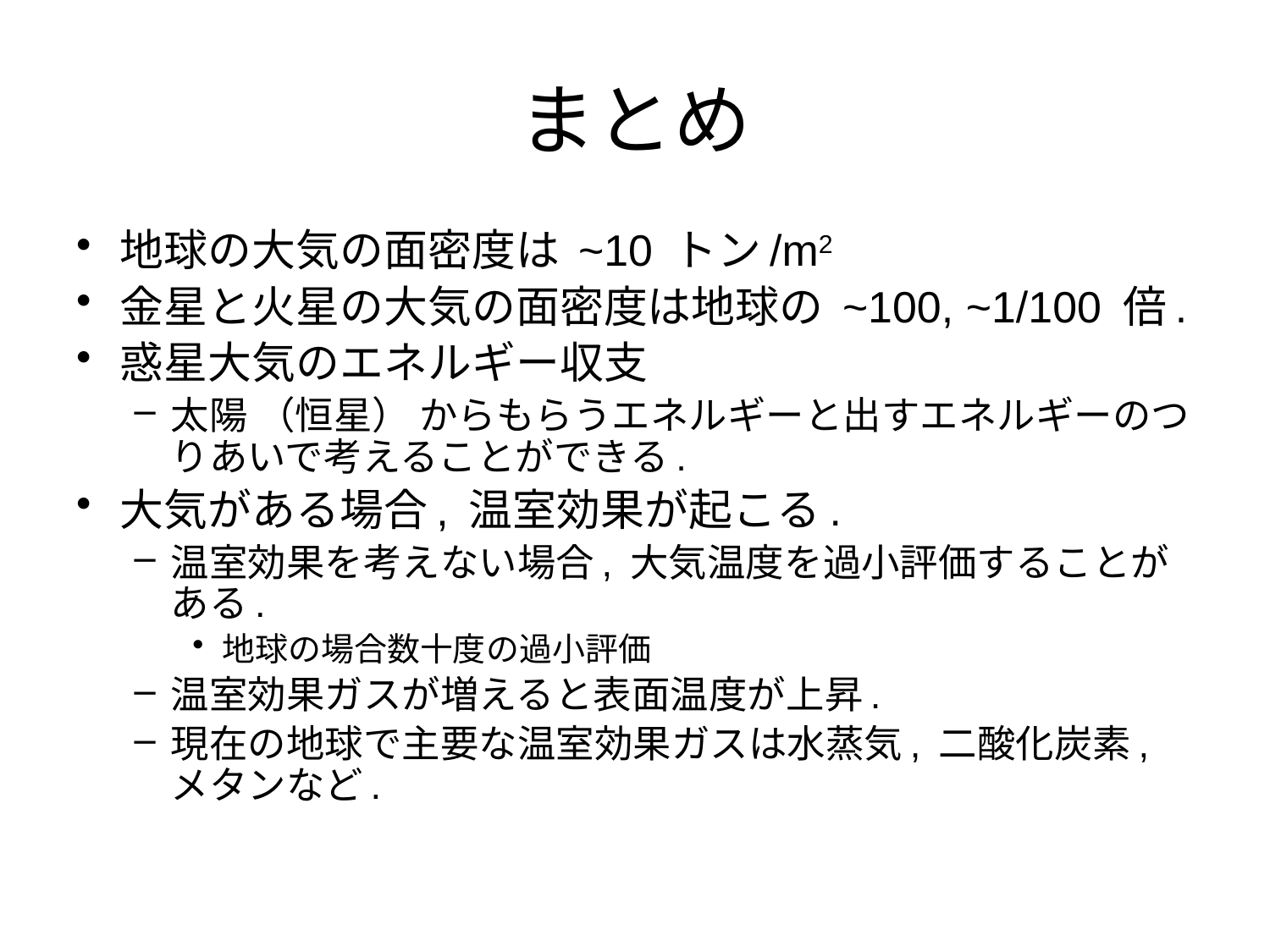

# まとめ
地球の大気の面密度は ~10 トン/m2
金星と火星の大気の面密度は地球の ~100, ~1/100 倍.
惑星大気のエネルギー収支
太陽 （恒星） からもらうエネルギーと出すエネルギーのつりあいで考えることができる.
大気がある場合, 温室効果が起こる.
温室効果を考えない場合, 大気温度を過小評価することがある.
地球の場合数十度の過小評価
温室効果ガスが増えると表面温度が上昇.
現在の地球で主要な温室効果ガスは水蒸気, 二酸化炭素, メタンなど.